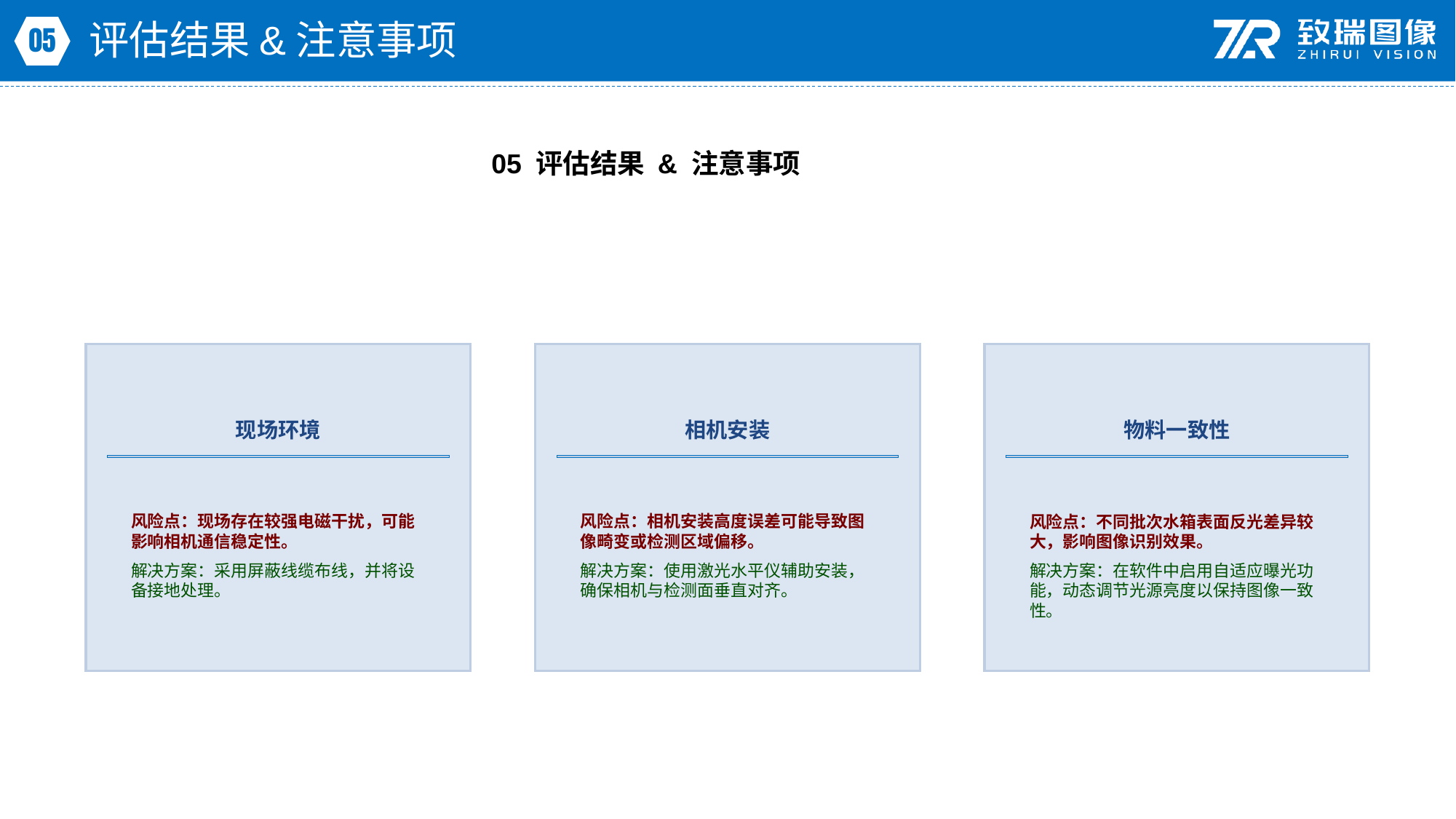

评估结果&注意事项
05

05 评估结果 & 注意事项

现场环境

相机安装

物料一致性

风险点：现场存在较强电磁干扰，可能影响相机通信稳定性。
解决方案：采用屏蔽线缆布线，并将设备接地处理。

风险点：相机安装高度误差可能导致图像畸变或检测区域偏移。
解决方案：使用激光水平仪辅助安装，确保相机与检测面垂直对齐。

风险点：不同批次水箱表面反光差异较大，影响图像识别效果。
解决方案：在软件中启用自适应曝光功能，动态调节光源亮度以保持图像一致性。